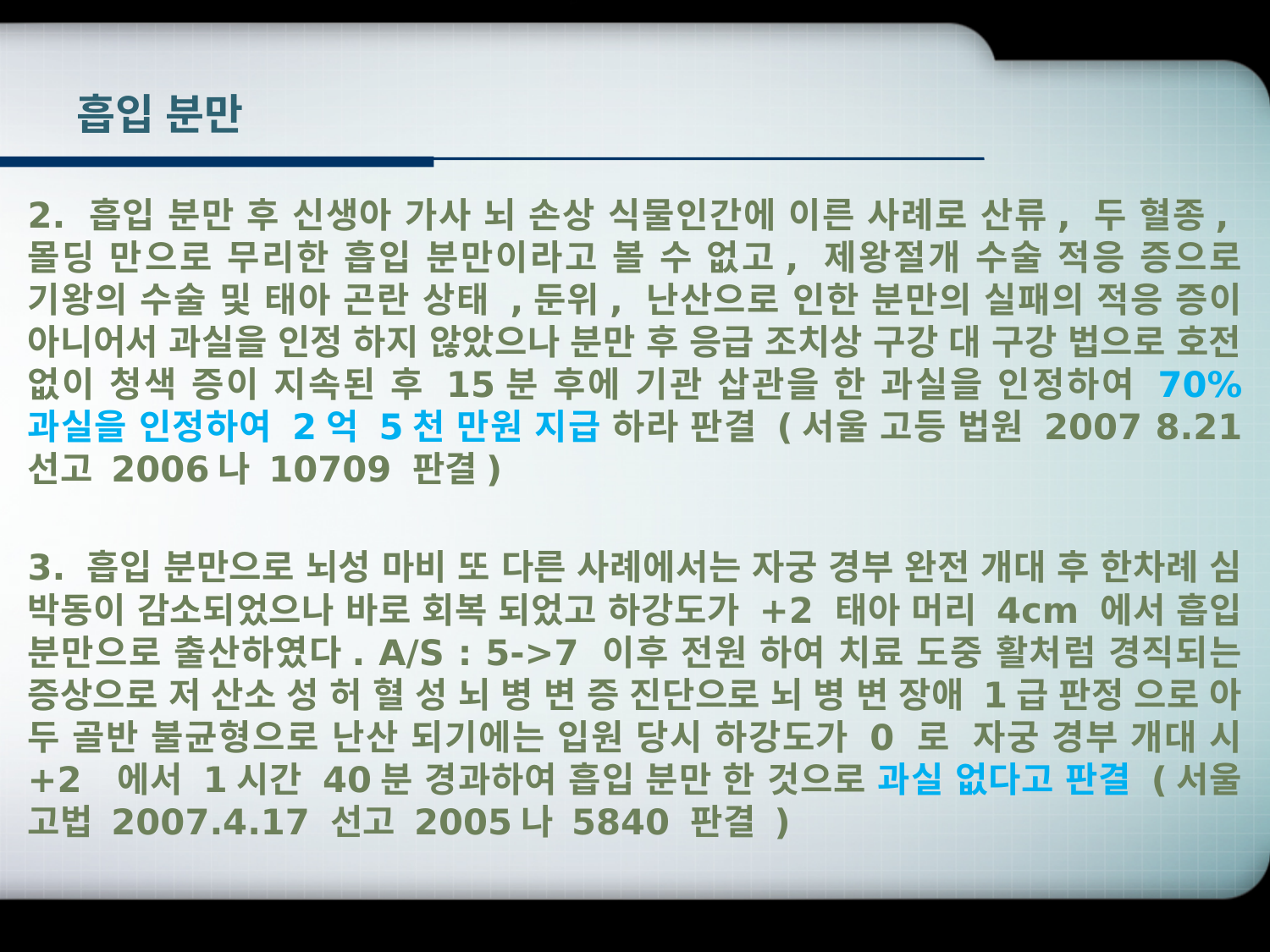

# 흡입 분만
2. 흡입 분만 후 신생아 가사 뇌 손상 식물인간에 이른 사례로 산류, 두 혈종,  몰딩 만으로 무리한 흡입 분만이라고 볼 수 없고, 제왕절개 수술 적응 증으로 기왕의 수술 및 태아 곤란 상태 ,둔위, 난산으로 인한 분만의 실패의 적응 증이 아니어서 과실을 인정 하지 않았으나 분만 후 응급 조치상 구강 대 구강 법으로 호전 없이 청색 증이 지속된 후 15분 후에 기관 삽관을 한 과실을 인정하여 70% 과실을 인정하여 2억 5천 만원 지급 하라 판결 (서울 고등 법원 2007 8.21 선고 2006나 10709 판결)

3. 흡입 분만으로 뇌성 마비 또 다른 사례에서는 자궁 경부 완전 개대 후 한차례 심 박동이 감소되었으나 바로 회복 되었고 하강도가 +2 태아 머리 4cm 에서 흡입 분만으로 출산하였다. A/S : 5->7 이후 전원 하여 치료 도중 활처럼 경직되는 증상으로 저 산소 성 허 혈 성 뇌 병 변 증 진단으로 뇌 병 변 장애 1급 판정 으로 아 두 골반 불균형으로 난산 되기에는 입원 당시 하강도가 0 로  자궁 경부 개대 시 +2  에서 1시간 40분 경과하여 흡입 분만 한 것으로 과실 없다고 판결 (서울 고법 2007.4.17 선고 2005나 5840 판결 )